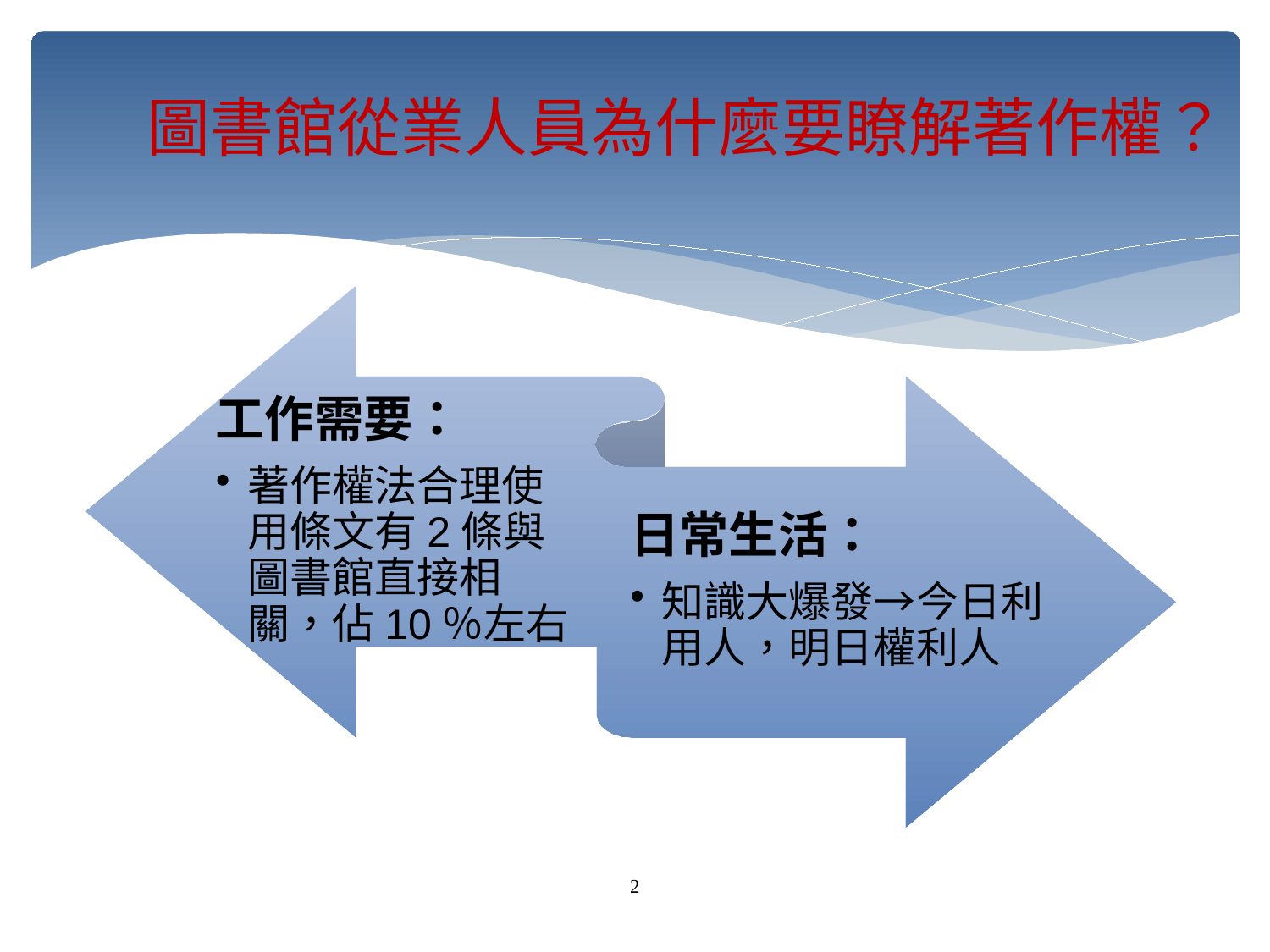

# 圖書館從業人員為什麼要瞭解著作權？
工作需要：
著作權法合理使用條文有2條與圖書館直接相關，佔10％左右
日常生活：
知識大爆發→今日利用人，明日權利人
2